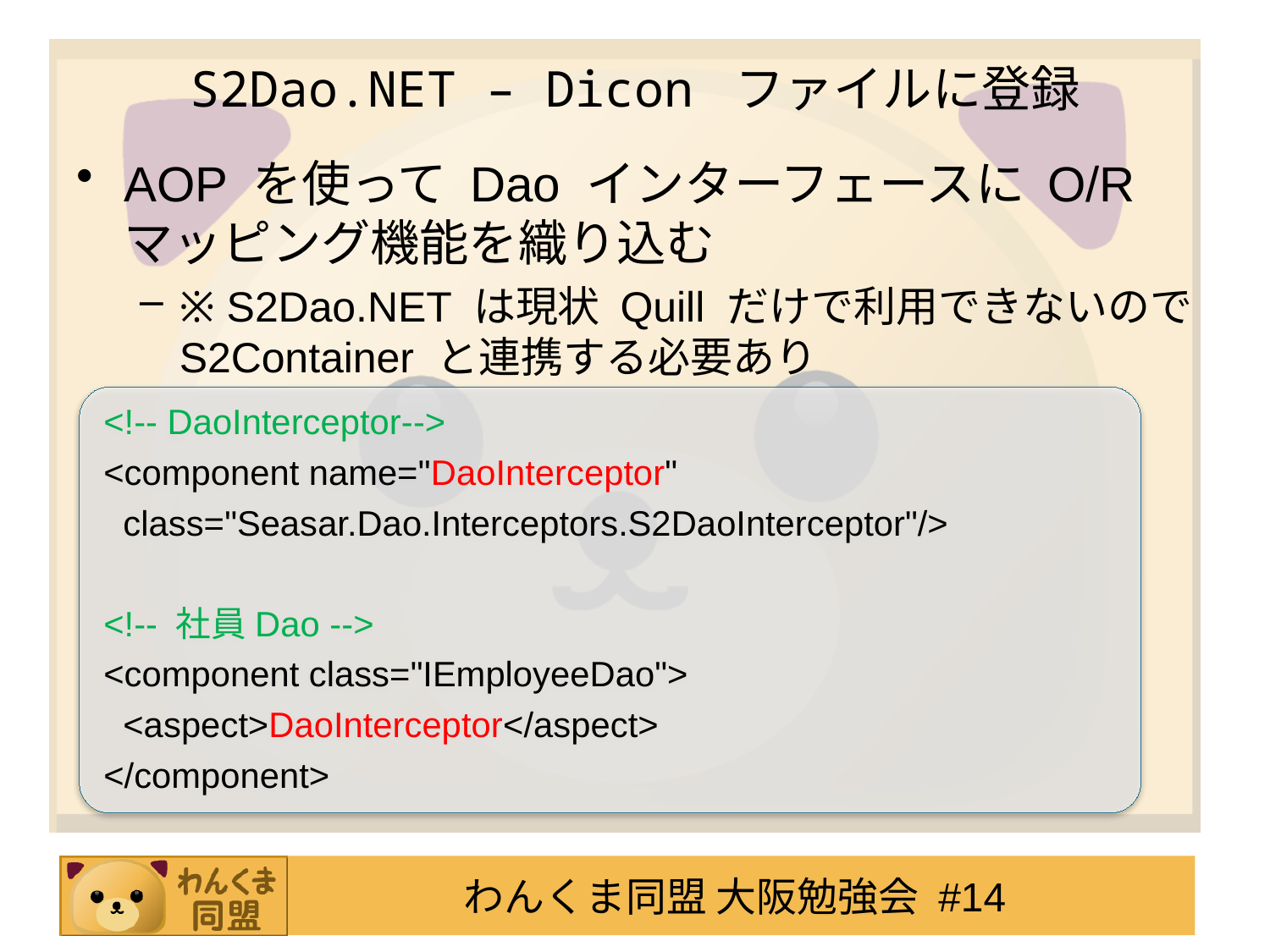

# S2Dao.NET – Dicon ファイルに登録
AOP を使って Dao インターフェースに O/R マッピング機能を織り込む
※ S2Dao.NET は現状 Quill だけで利用できないので S2Container と連携する必要あり
<!-- DaoInterceptor-->
<component name="DaoInterceptor"
  class="Seasar.Dao.Interceptors.S2DaoInterceptor"/>

<!-- 社員Dao -->
<component class="IEmployeeDao">
  <aspect>DaoInterceptor</aspect>
</component>